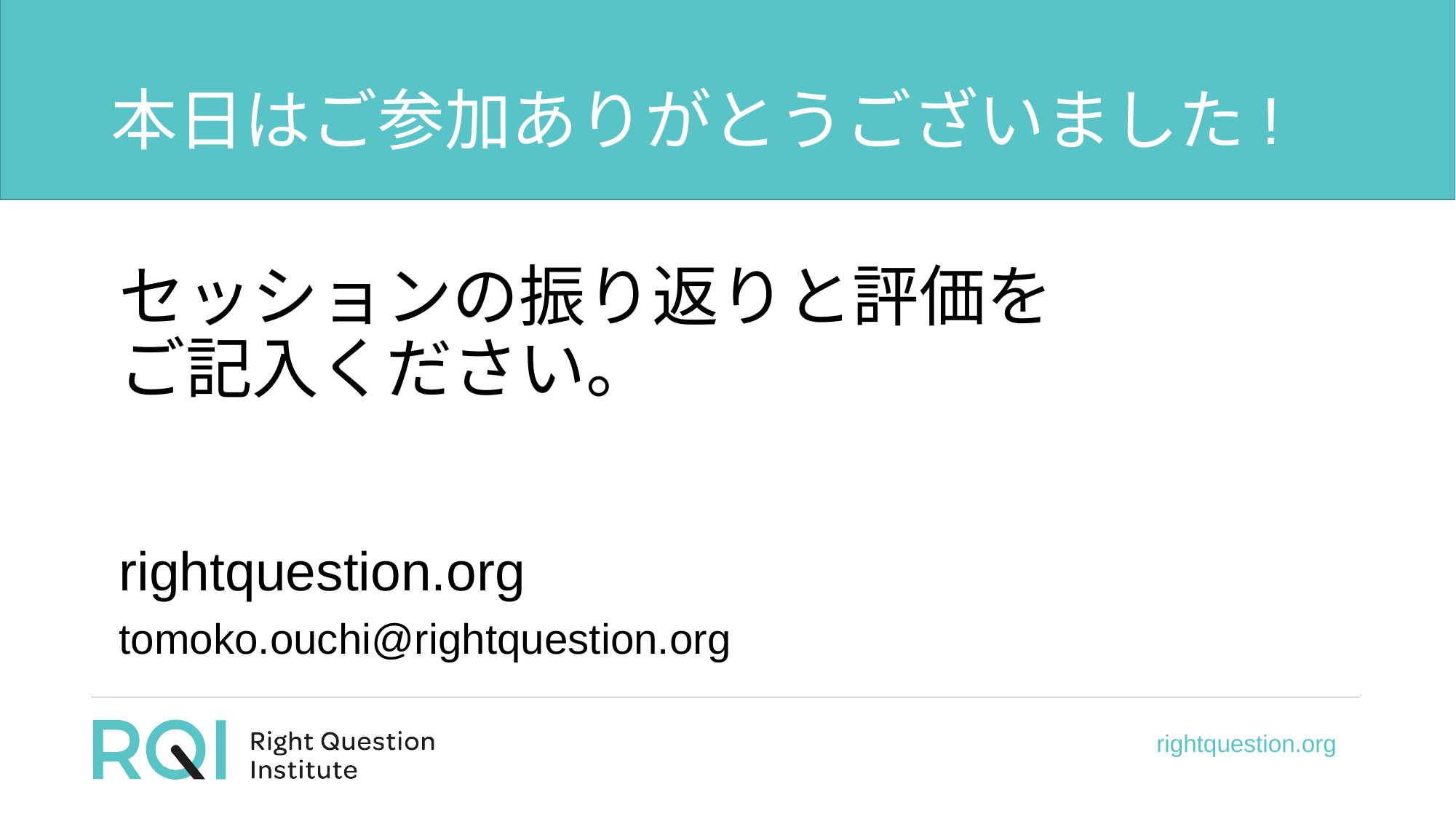

# 本日はご参加ありがとうございました!
セッションの振り返りと評価を
ご記入ください。

rightquestion.org
tomoko.ouchi@rightquestion.org